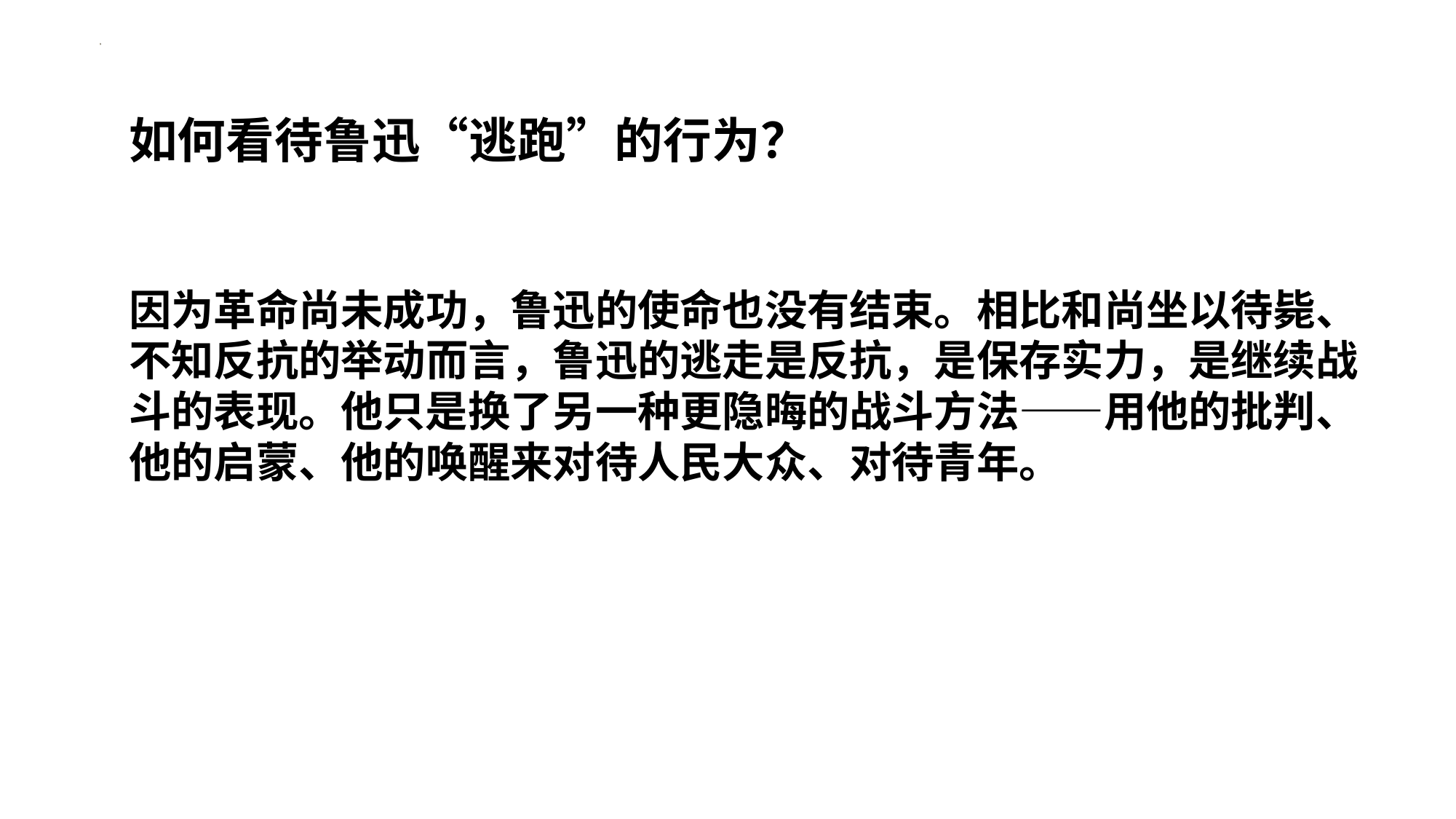

如何看待鲁迅“逃跑”的行为？
因为革命尚未成功，鲁迅的使命也没有结束。相比和尚坐以待毙、不知反抗的举动而言，鲁迅的逃走是反抗，是保存实力，是继续战斗的表现。他只是换了另一种更隐晦的战斗方法——用他的批判、他的启蒙、他的唤醒来对待人民大众、对待青年。